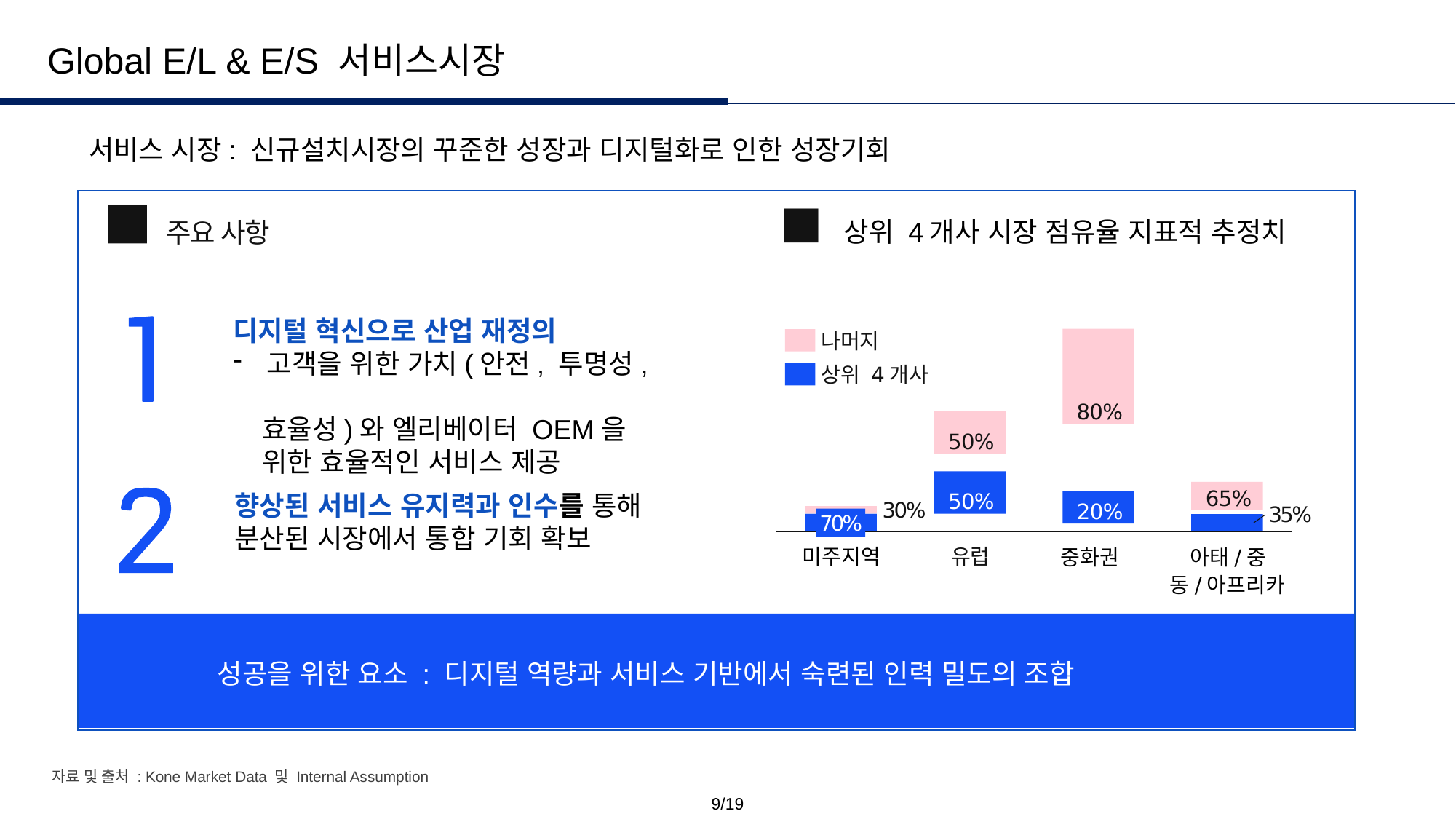

Digiindustrytal transformation redefining the : Value for customers (safety, transparency, efficiency) and efficient service delivery for elevator OEMs
    Global E/L & E/S 서비스시장
서비스 시장: 신규설치시장의 꾸준한 성장과 디지털화로 인한 성장기회

 ■ 주요 사항
■ 상위 4개사 시장 점유율 지표적 추정치
디지털 혁신으로 산업 재정의
고객을 위한 가치(안전, 투명성,
   효율성)와 엘리베이터 OEM을
   위한 효율적인 서비스 제공

나머지
상위 4개사

80%

50%
50%
65%
향상된 서비스 유지력과 인수를 통해 분산된 시장에서 통합 기회 확보

20%
30%
35%

70%

중화권
아태/중동/아프리카
미주지역
유럽

성공을 위한 요소 : 디지털 역량과 서비스 기반에서 숙련된 인력 밀도의 조합

자료 및 출처 : Kone Market Data 및 Internal Assumption
9/19